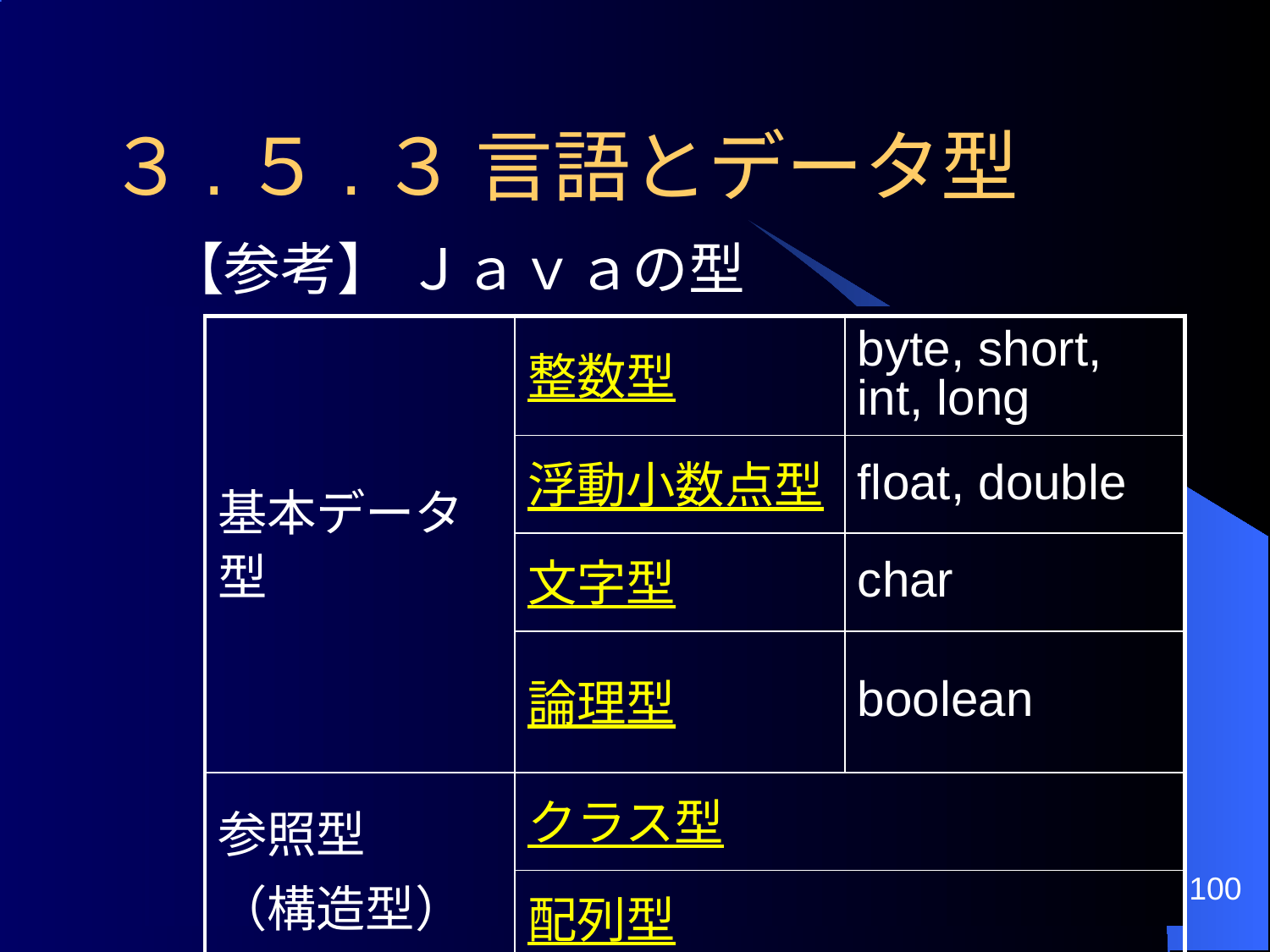

# ３.５.３ 言語とデータ型
	【参考】 Ｊａｖａの型

| 基本データ型 | 整数型 | byte, short, int, long |
| --- | --- | --- |
|  | 浮動小数点型 | float, double |
|  | 文字型 | char |
|  | 論理型 | boolean |
| 参照型 （構造型） | クラス型 |  |
|  | 配列型 |  |
100